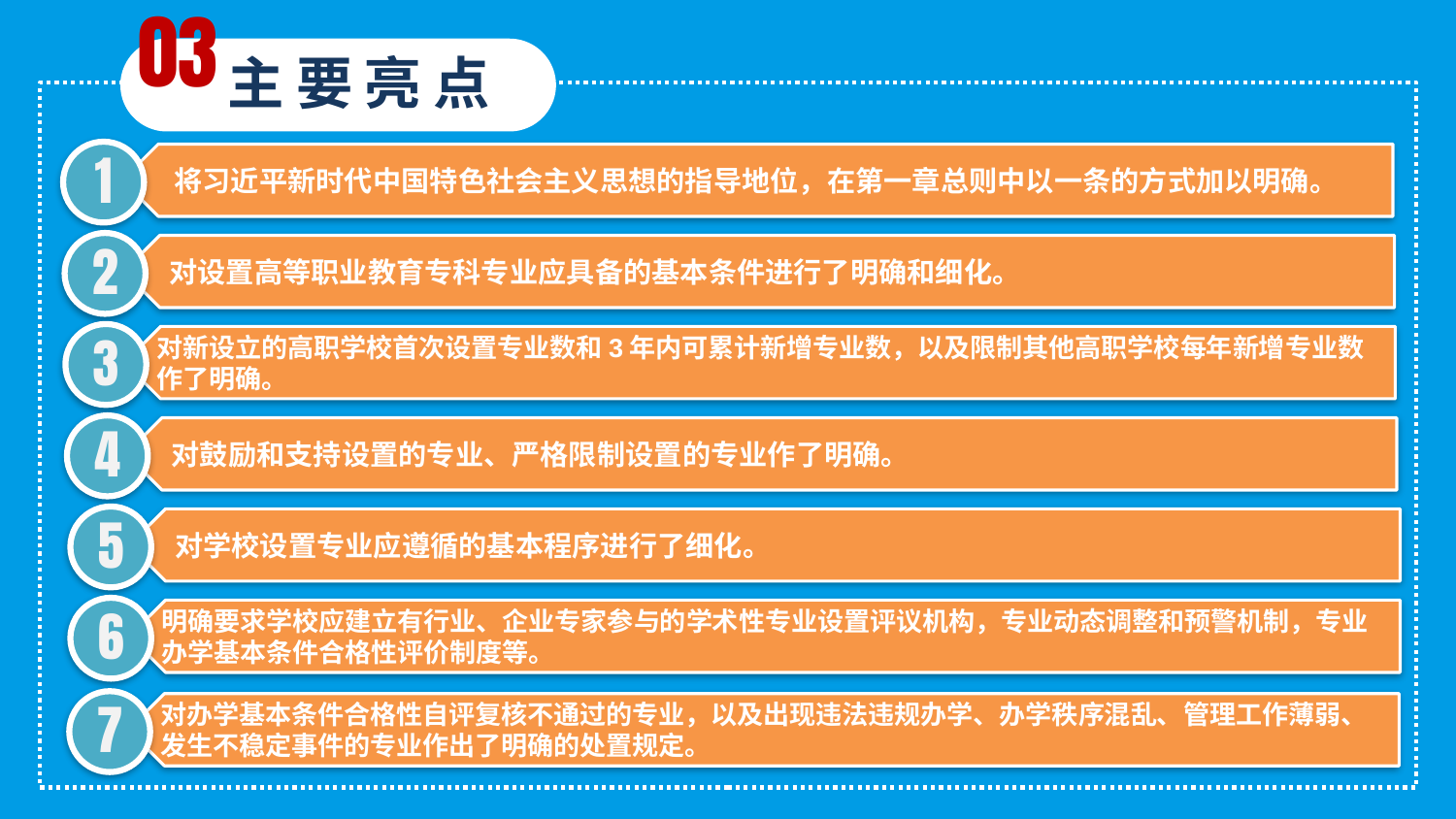

03

主要亮点

1
  将习近平新时代中国特色社会主义思想的指导地位，在第一章总则中以一条的方式加以明确。
2
 对设置高等职业教育专科专业应具备的基本条件进行了明确和细化。
3
对新设立的高职学校首次设置专业数和3年内可累计新增专业数，以及限制其他高职学校每年新增专业数作了明确。
4
 对鼓励和支持设置的专业、严格限制设置的专业作了明确。
5
 对学校设置专业应遵循的基本程序进行了细化。
6
明确要求学校应建立有行业、企业专家参与的学术性专业设置评议机构，专业动态调整和预警机制，专业办学基本条件合格性评价制度等。
7
对办学基本条件合格性自评复核不通过的专业，以及出现违法违规办学、办学秩序混乱、管理工作薄弱、发生不稳定事件的专业作出了明确的处置规定。